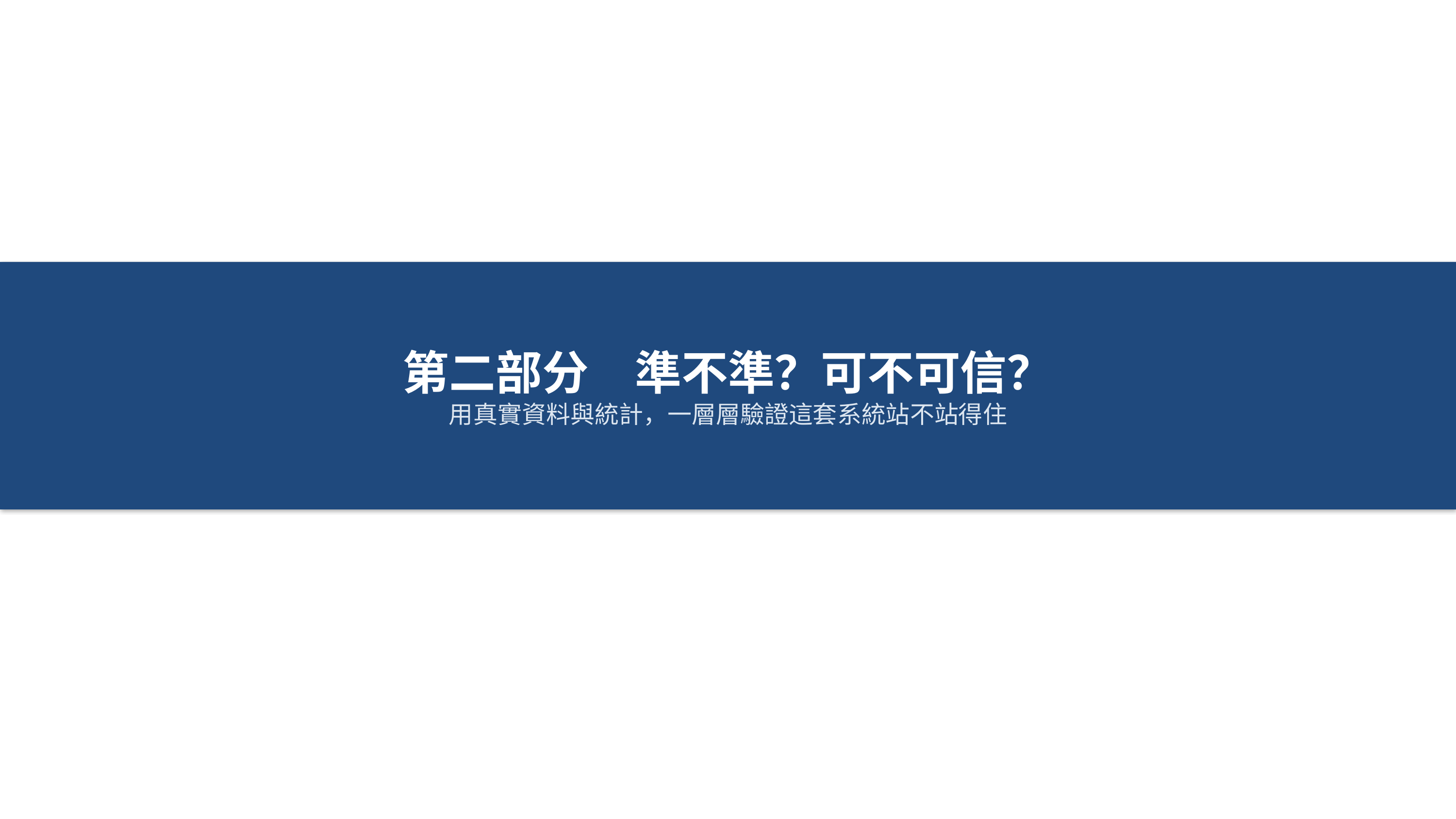

第二部分　準不準？可不可信？
用真實資料與統計，一層層驗證這套系統站不站得住